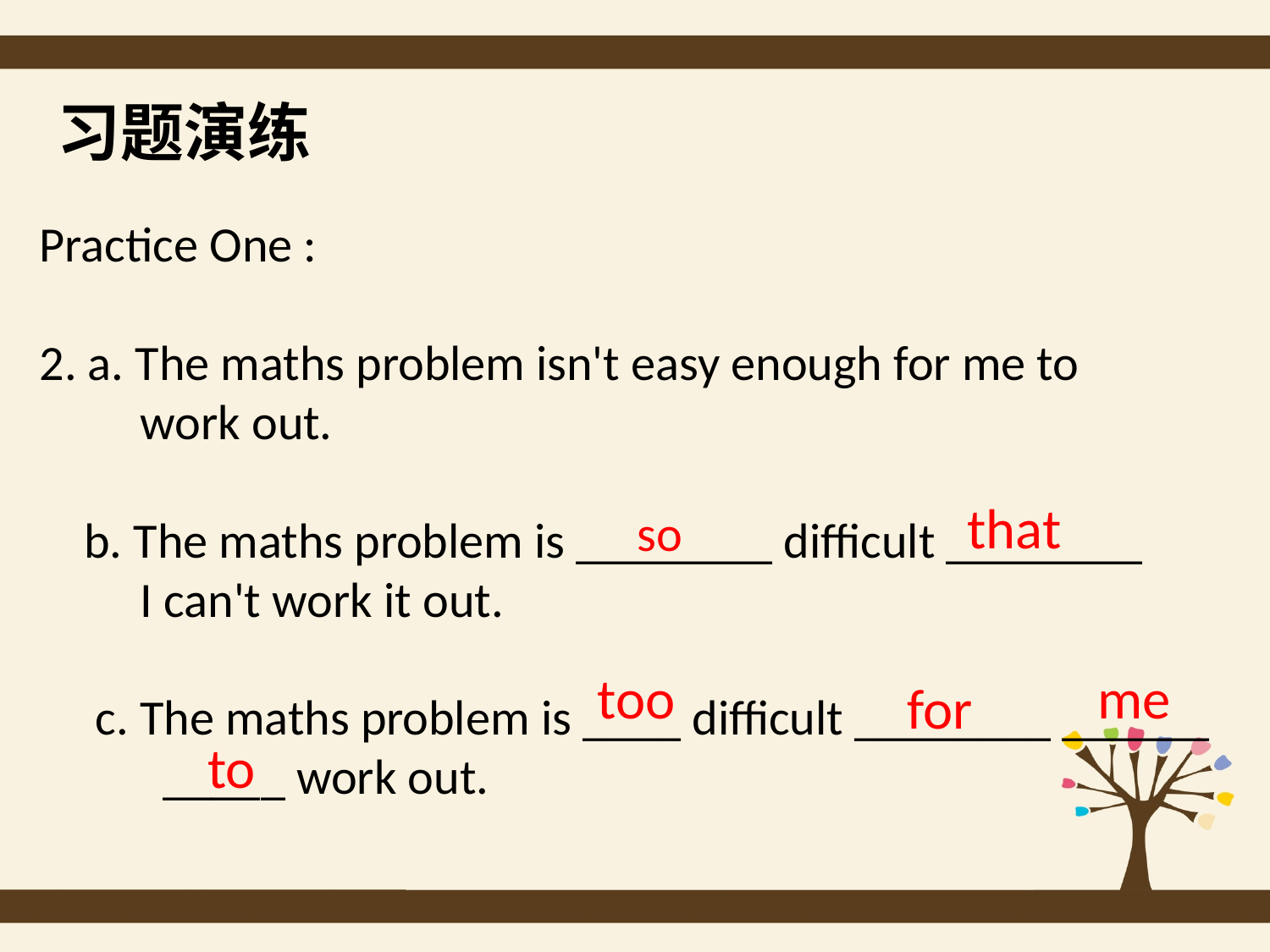

#
习题演练
Practice One :

2. a. The maths problem isn't easy enough for me to
         work out.

    b. The maths problem is ________ difficult ________
         I can't work it out.

     c. The maths problem is ____ difficult ________ ______
           _____ work out.
that
so
too
me
for
to